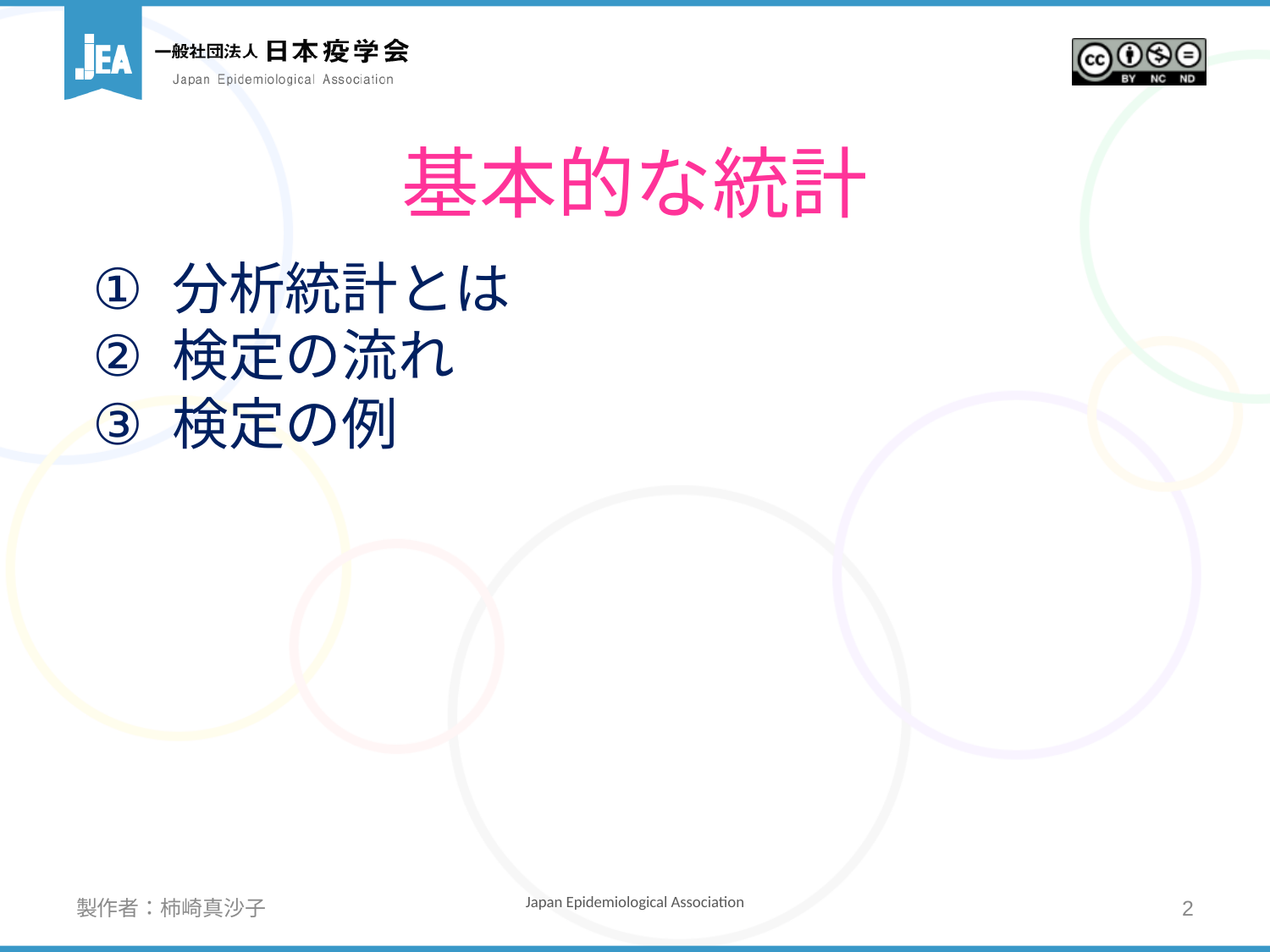

# 基本的な統計
分析統計とは
検定の流れ
検定の例

製作者：柿崎真沙子
2